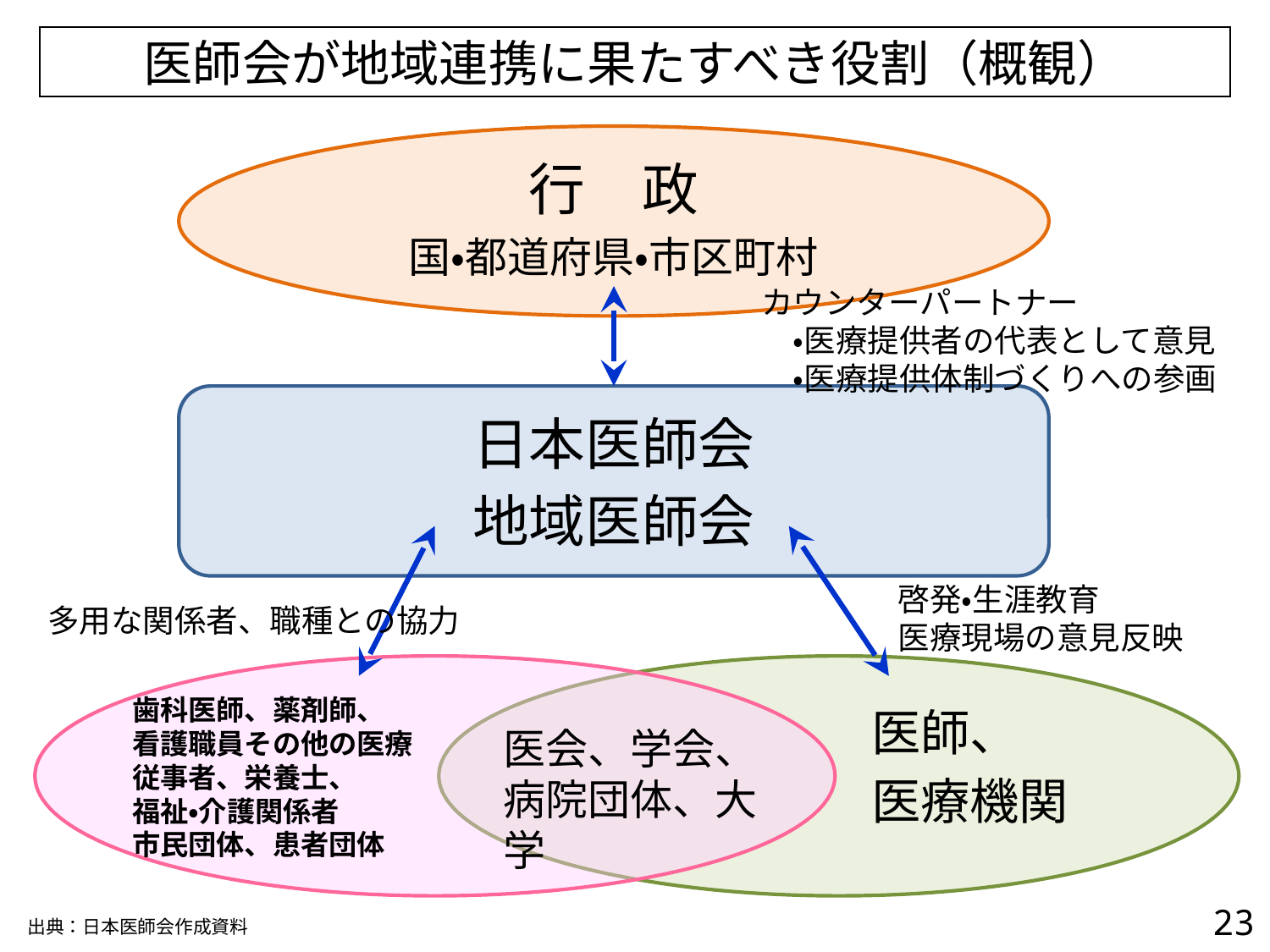

医師会が地域連携に果たすべき役割（概観）
行　政
国・都道府県・市区町村
カウンターパートナー
　・医療提供者の代表として意見
　・医療提供体制づくりへの参画
日本医師会
地域医師会
啓発・生涯教育
医療現場の意見反映
多用な関係者、職種との協力

歯科医師、薬剤師、
看護職員その他の医療
従事者、栄養士、
福祉・介護関係者
市民団体、患者団体
医師、
医療機関
医会、学会、
病院団体、大学
23
出典：日本医師会作成資料